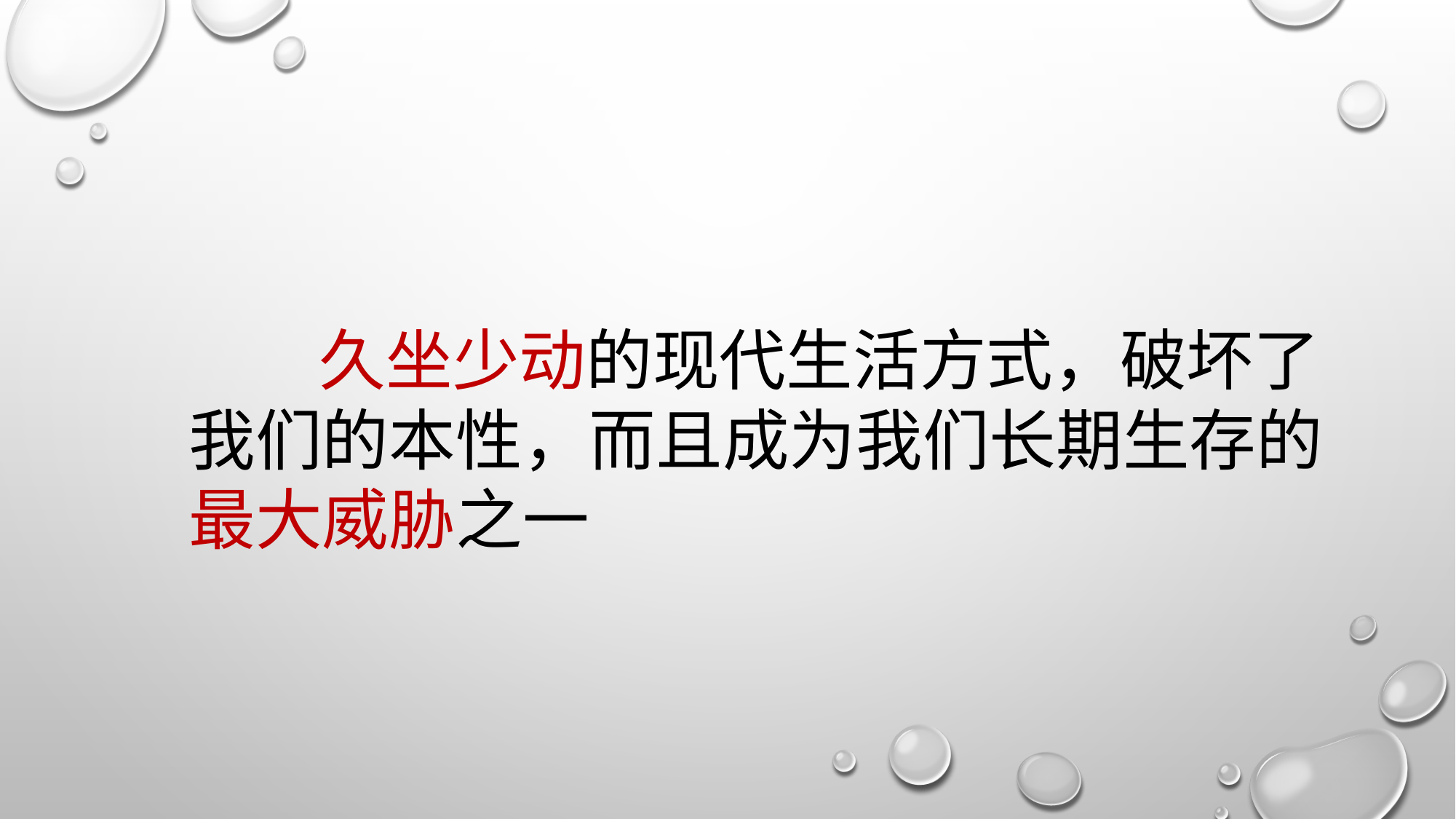

久坐少动的现代生活方式，破坏了我们的本性，而且成为我们长期生存的最大威胁之一